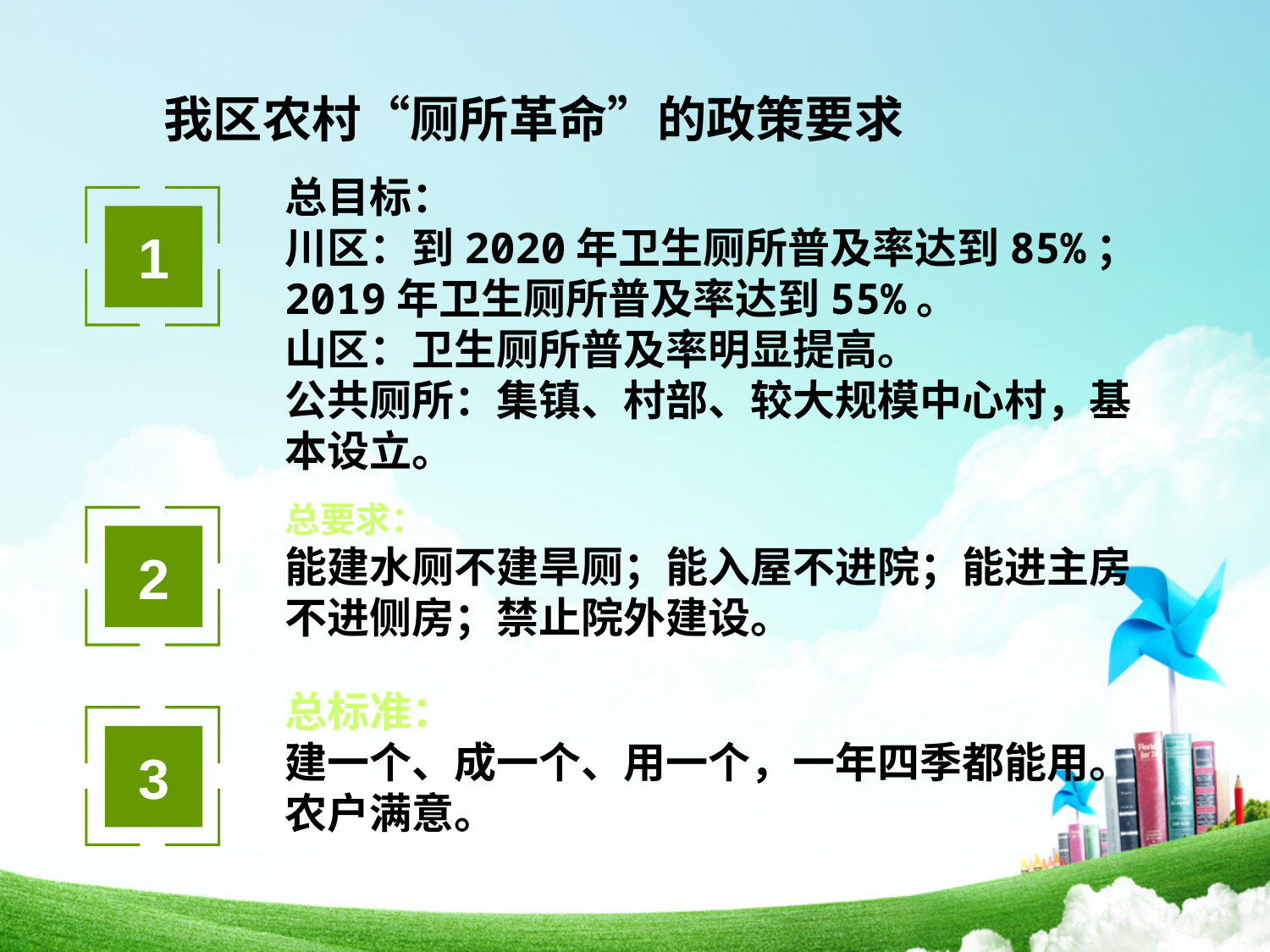

我区农村“厕所革命”的政策要求

1
总目标：
川区：到2020年卫生厕所普及率达到85%；2019年卫生厕所普及率达到55%。
山区：卫生厕所普及率明显提高。
公共厕所：集镇、村部、较大规模中心村，基本设立。
总要求：
能建水厕不建旱厕；能入屋不进院；能进主房不进侧房；禁止院外建设。

2

3
总标准：
建一个、成一个、用一个，一年四季都能用。
农户满意。

7